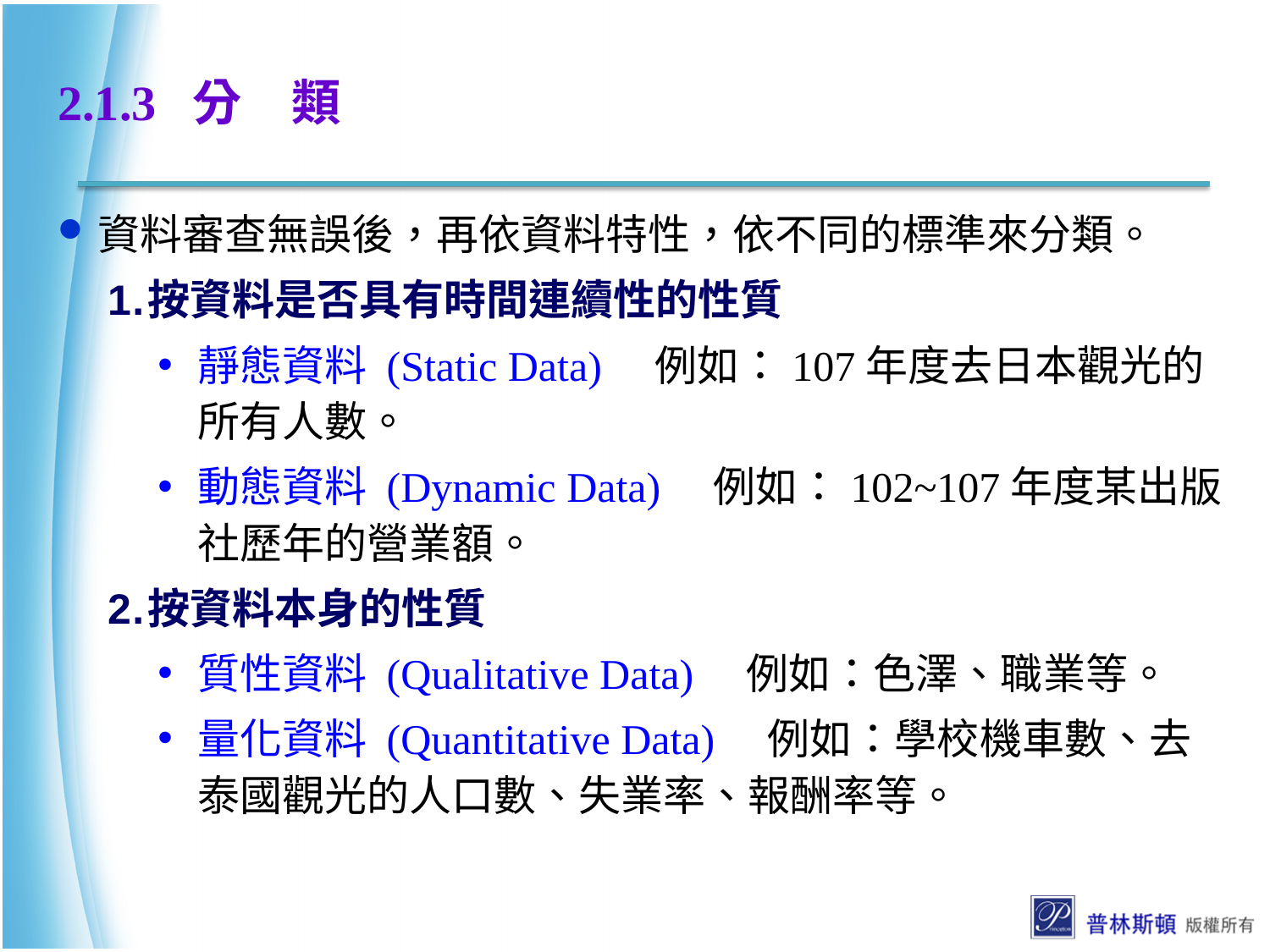

# 2.1.3  分　類
資料審查無誤後，再依資料特性，依不同的標準來分類。
按資料是否具有時間連續性的性質
靜態資料 (Static Data)　例如：107年度去日本觀光的所有人數。
動態資料 (Dynamic Data)　例如：102~107年度某出版社歷年的營業額。
按資料本身的性質
質性資料 (Qualitative Data)　例如：色澤、職業等。
量化資料 (Quantitative Data)　例如：學校機車數、去泰國觀光的人口數、失業率、報酬率等。